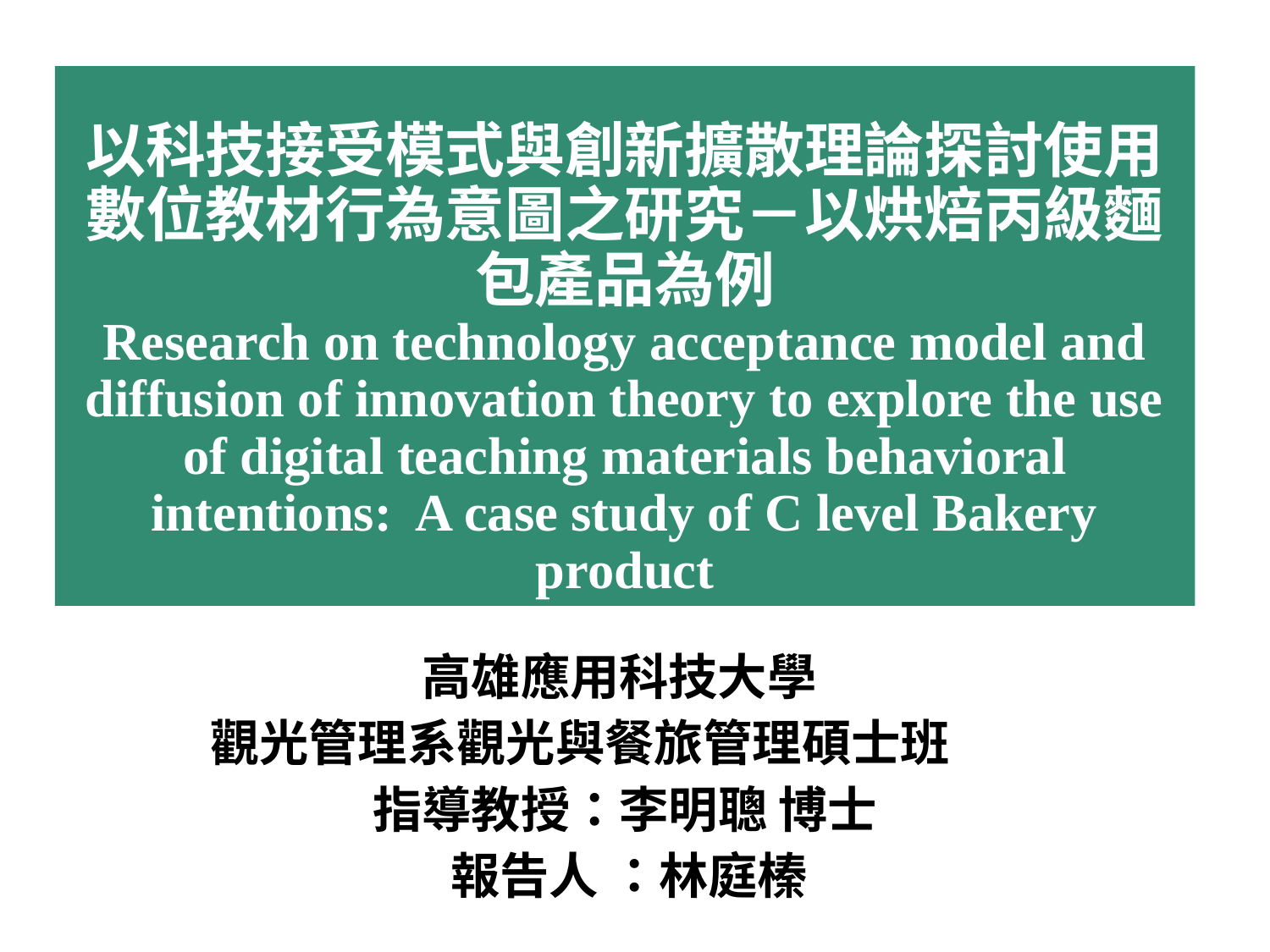

# 以科技接受模式與創新擴散理論探討使用數位教材行為意圖之研究－以烘焙丙級麵包產品為例 Research on technology acceptance model and diffusion of innovation theory to explore the use of digital teaching materials behavioral intentions:  A case study of C level Bakery product
高雄應用科技大學
觀光管理系觀光與餐旅管理碩士班
指導教授：李明聰 博士
    報告人 ：林庭榛